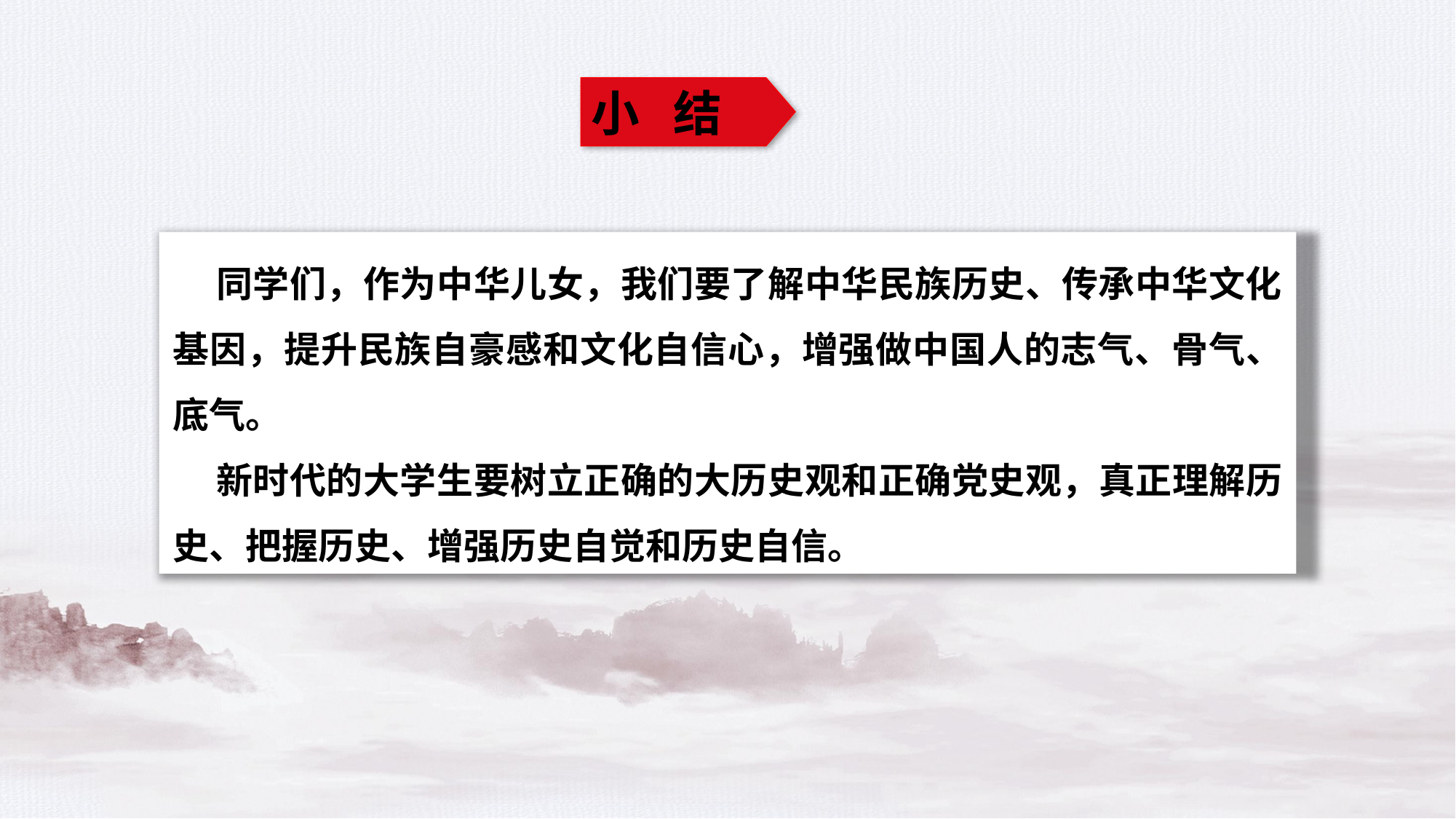

小   结
    同学们，作为中华儿女，我们要了解中华民族历史、传承中华文化基因，提升民族自豪感和文化自信心，增强做中国人的志气、骨气、底气。
    新时代的大学生要树立正确的大历史观和正确党史观，真正理解历史、把握历史、增强历史自觉和历史自信。